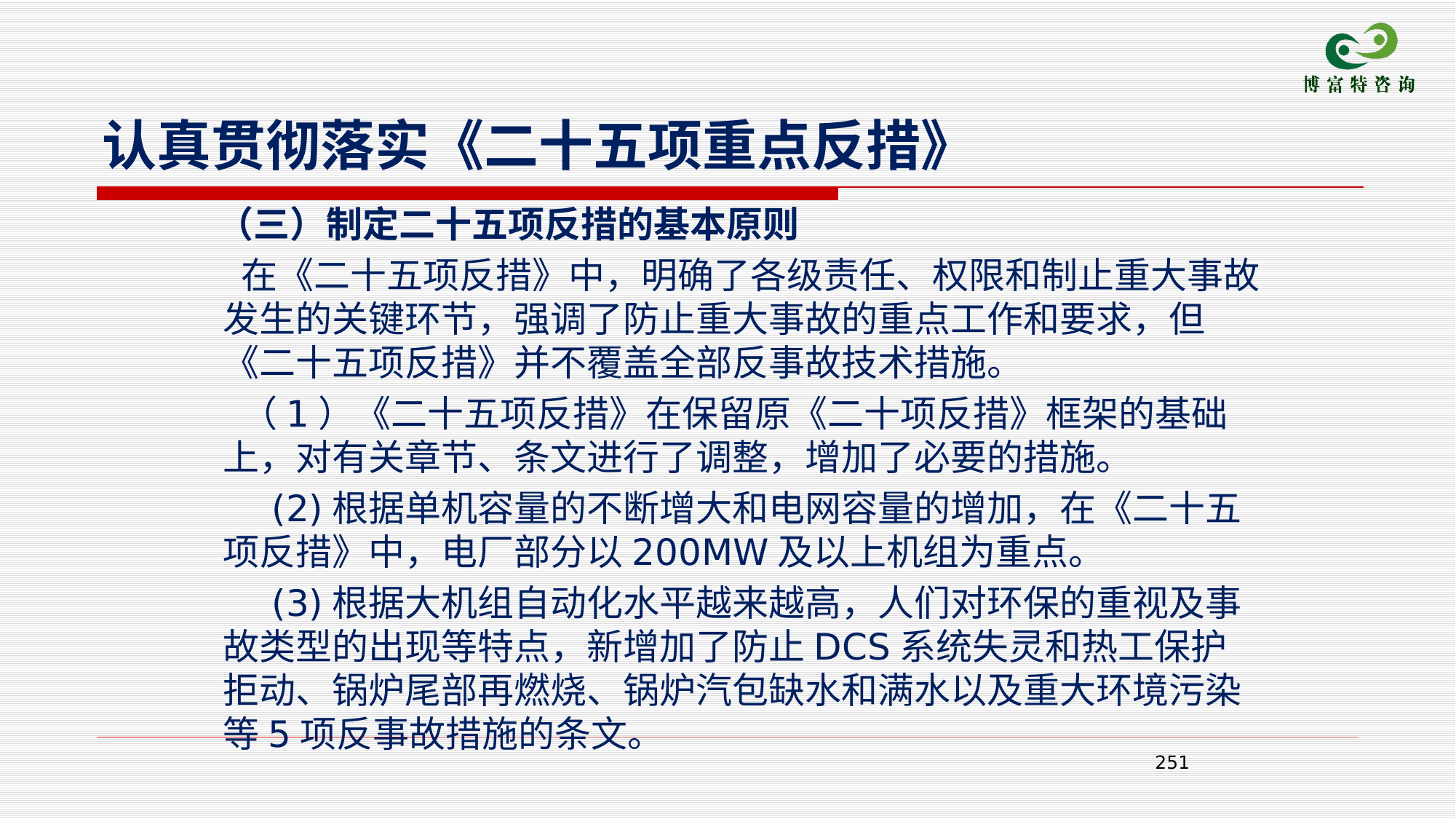

认真贯彻落实《二十五项重点反措》
     （三）制定二十五项反措的基本原则
        在《二十五项反措》中，明确了各级责任、权限和制止重大事故发生的关键环节，强调了防止重大事故的重点工作和要求，但《二十五项反措》并不覆盖全部反事故技术措施。
        （1）《二十五项反措》在保留原《二十项反措》框架的基础上，对有关章节、条文进行了调整，增加了必要的措施。
         (2)根据单机容量的不断增大和电网容量的增加，在《二十五项反措》中，电厂部分以200MW及以上机组为重点。
         (3)根据大机组自动化水平越来越高，人们对环保的重视及事故类型的出现等特点，新增加了防止DCS系统失灵和热工保护拒动、锅炉尾部再燃烧、锅炉汽包缺水和满水以及重大环境污染等5项反事故措施的条文。

251